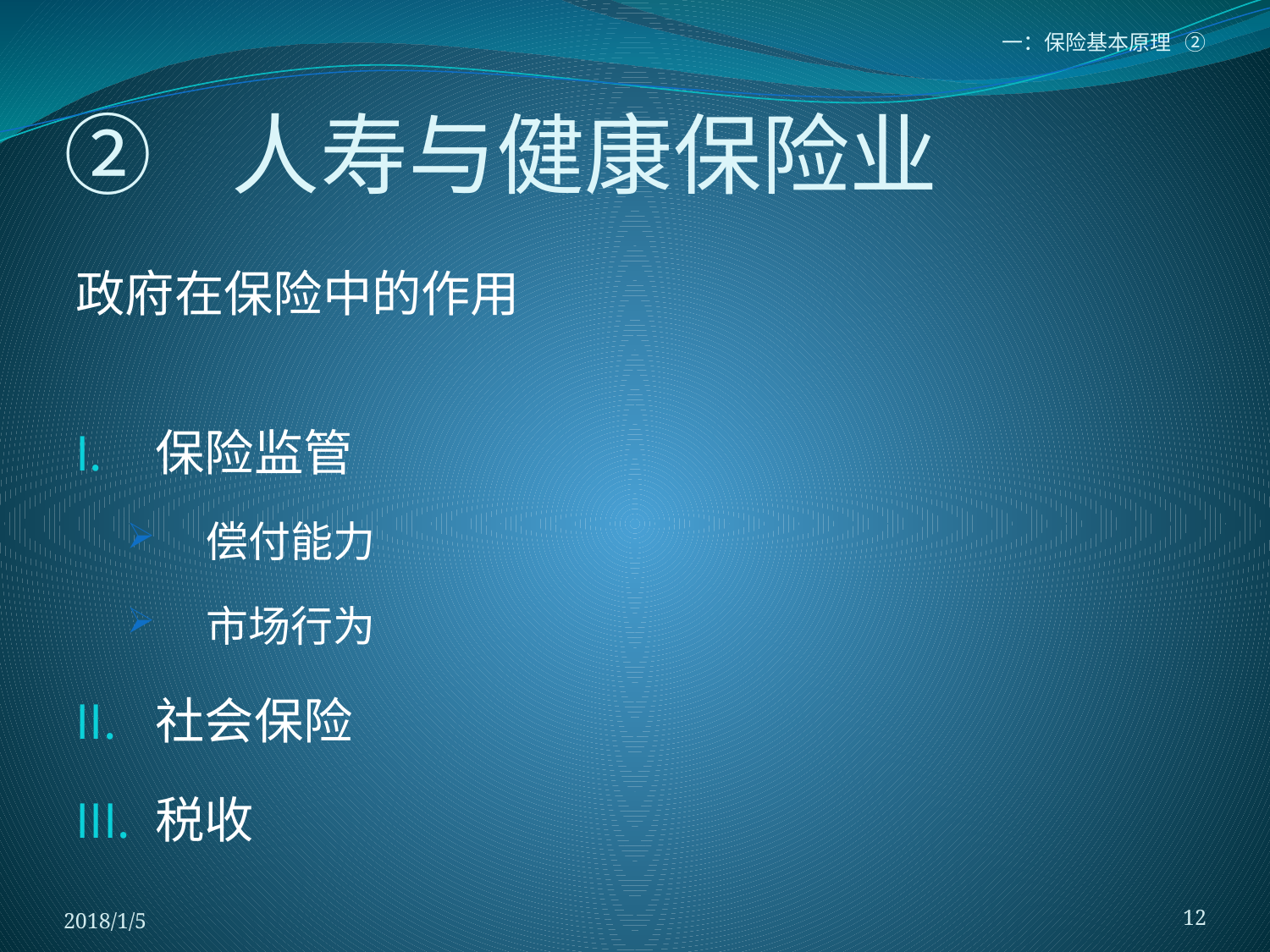

一：保险基本原理   ②
# ②   人寿与健康保险业
政府在保险中的作用
保险监管
偿付能力
市场行为
社会保险
税收
2018/1/5
12